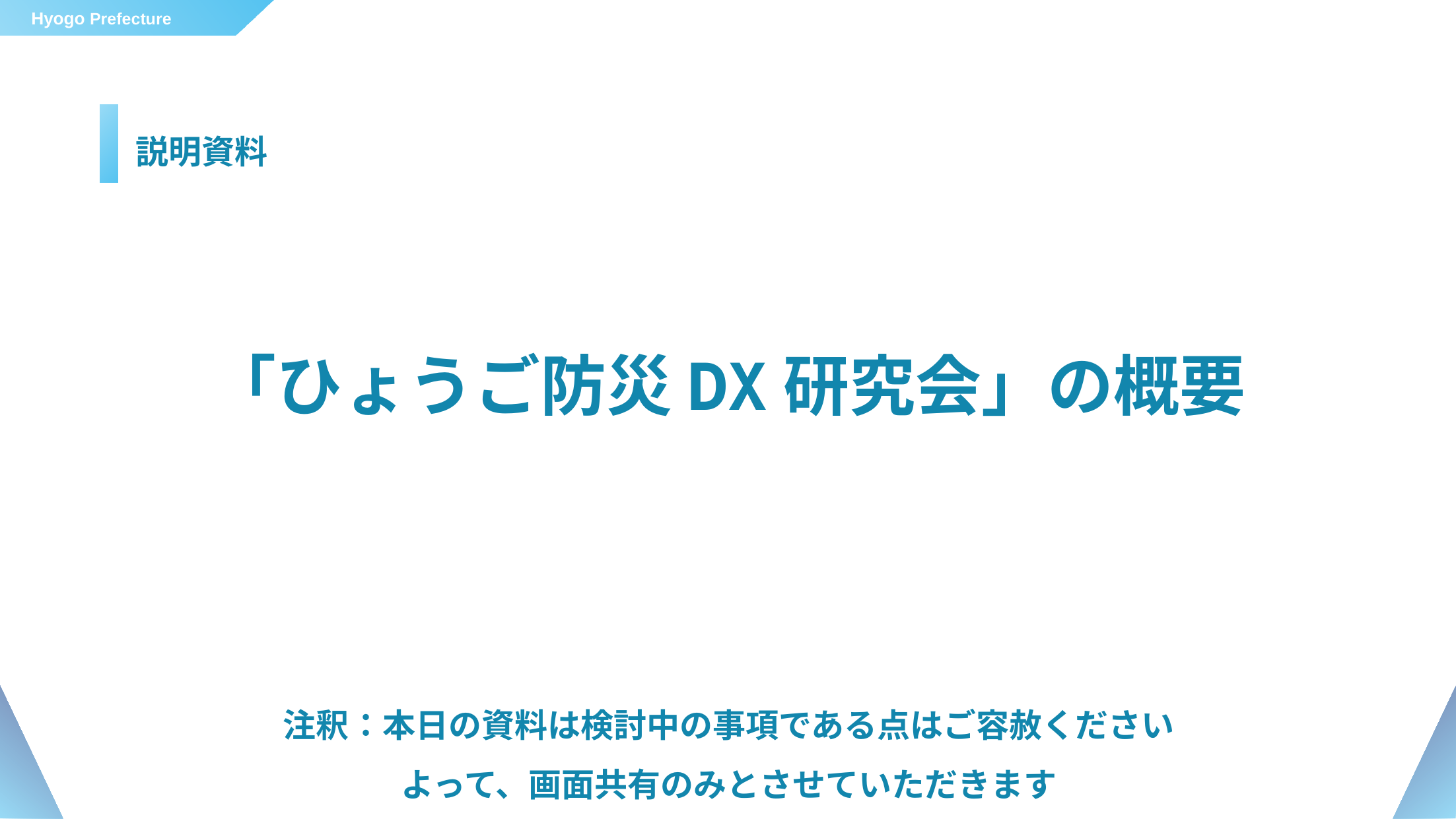

説明資料
「ひょうご防災DX研究会」の概要
注釈：本日の資料は検討中の事項である点はご容赦ください
よって、画面共有のみとさせていただきます